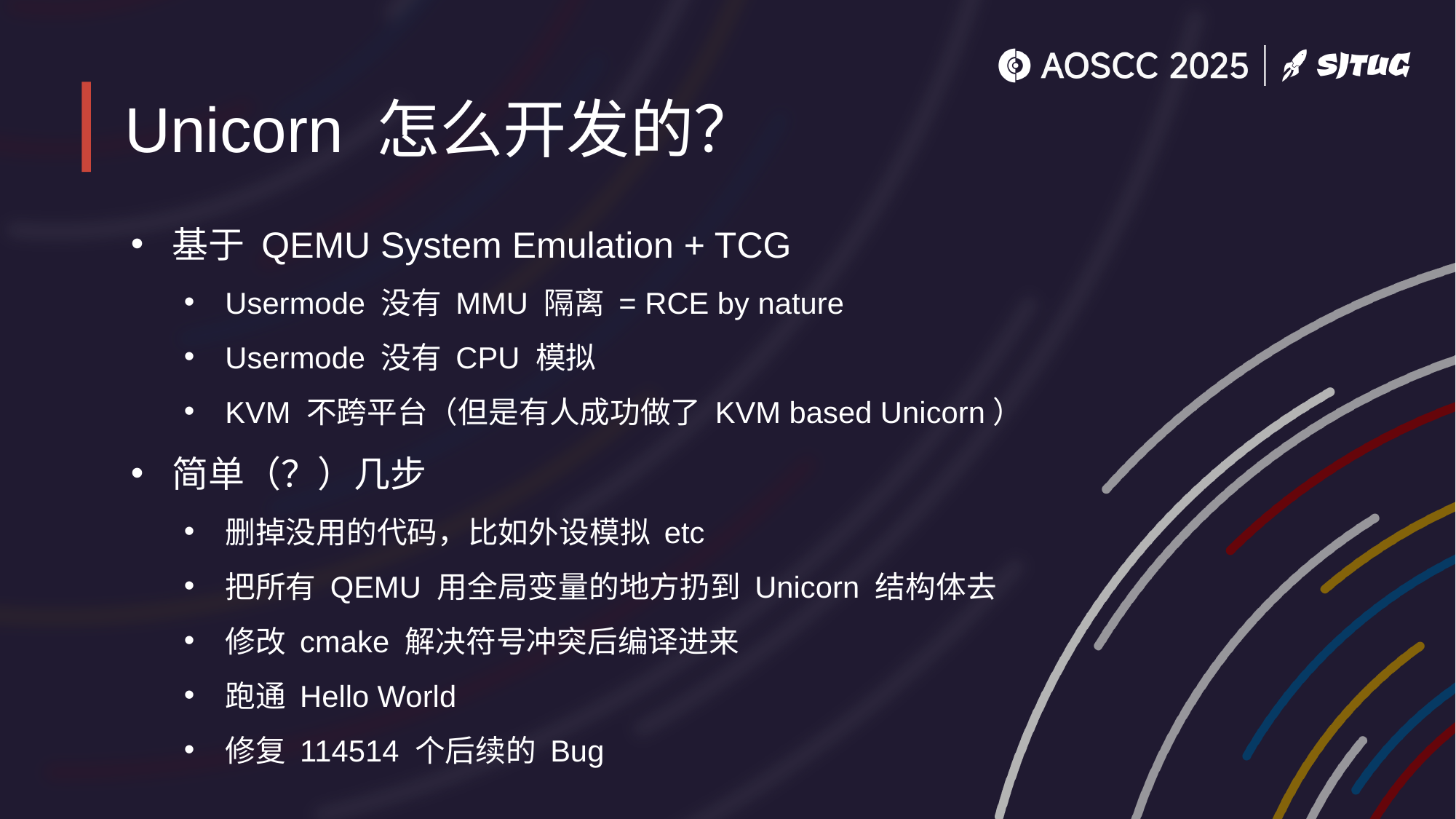

# Unicorn 怎么开发的？
基于 QEMU System Emulation + TCG
Usermode 没有 MMU 隔离 = RCE by nature
Usermode 没有 CPU 模拟
KVM 不跨平台（但是有人成功做了 KVM based Unicorn）
简单（？）几步
删掉没用的代码，比如外设模拟 etc
把所有 QEMU 用全局变量的地方扔到 Unicorn 结构体去
修改 cmake 解决符号冲突后编译进来
跑通 Hello World
修复 114514 个后续的 Bug